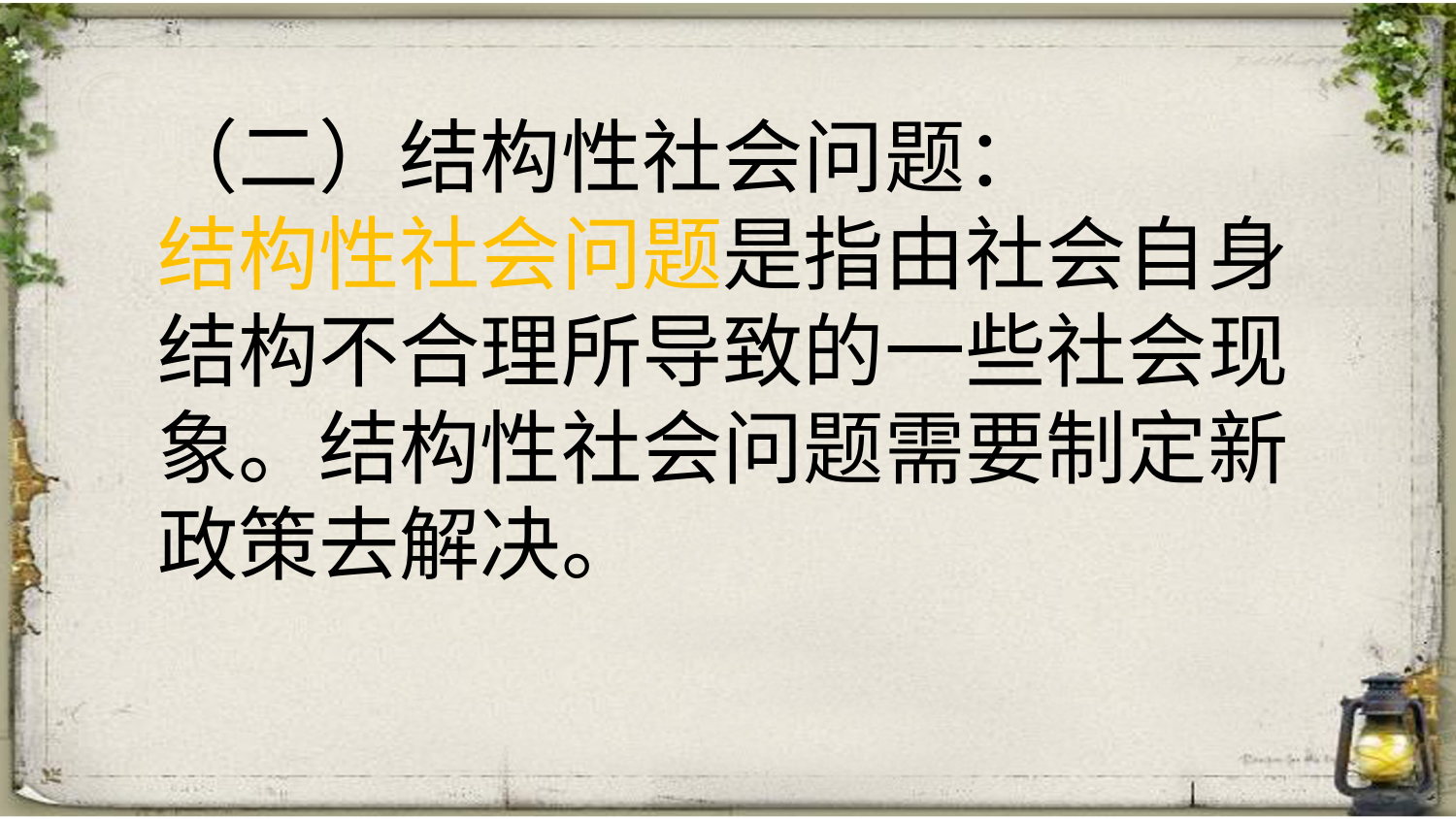

（二）结构性社会问题：
结构性社会问题是指由社会自身结构不合理所导致的一些社会现象。结构性社会问题需要制定新政策去解决。